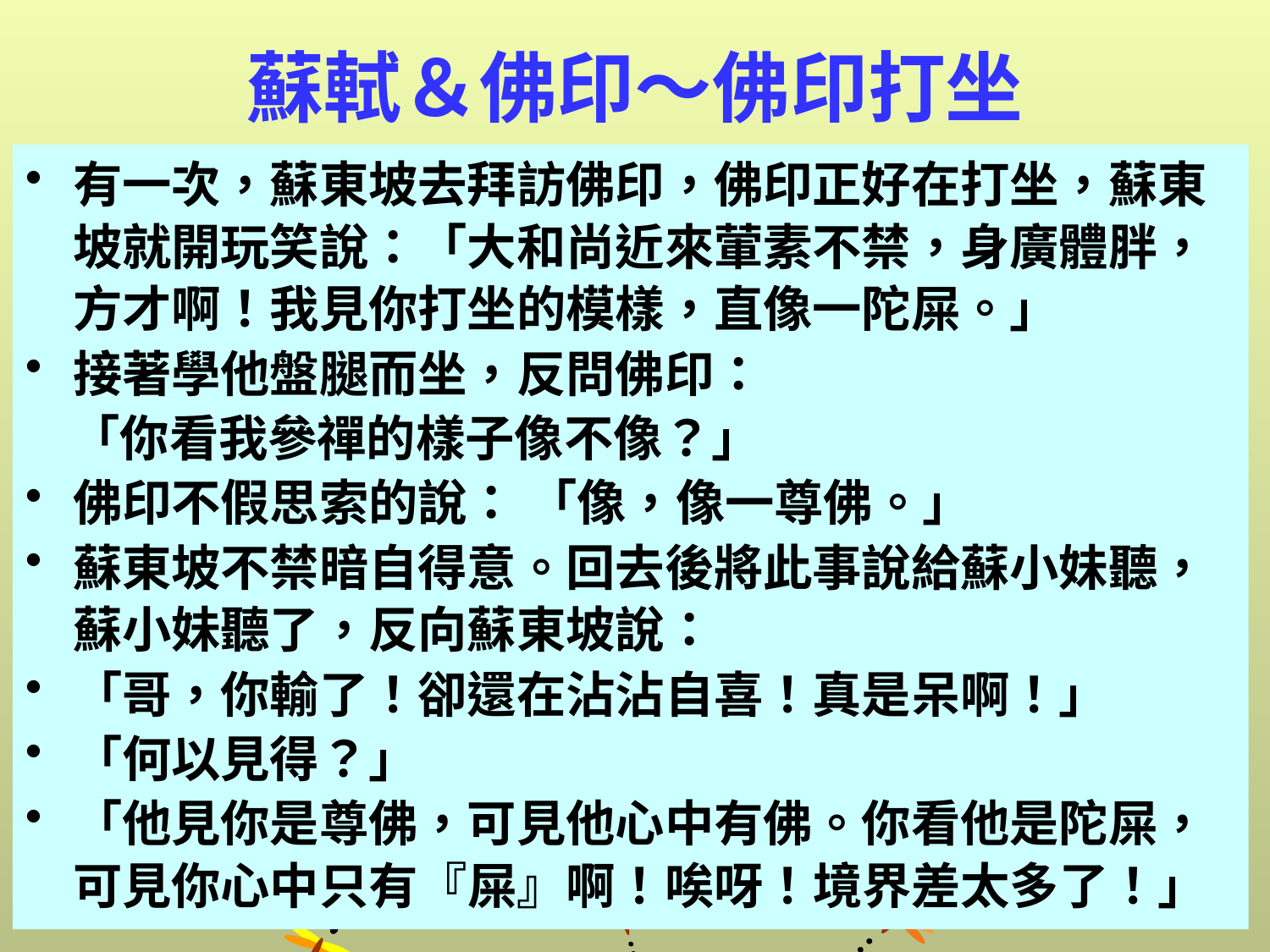

# 蘇軾＆佛印～佛印打坐
有一次，蘇東坡去拜訪佛印，佛印正好在打坐，蘇東坡就開玩笑說：「大和尚近來葷素不禁，身廣體胖，方才啊！我見你打坐的模樣，直像一陀屎。」
接著學他盤腿而坐，反問佛印：
   「你看我參禪的樣子像不像？」
佛印不假思索的說： 「像，像一尊佛。」
蘇東坡不禁暗自得意。回去後將此事說給蘇小妹聽，蘇小妹聽了，反向蘇東坡說：
「哥，你輸了！卻還在沾沾自喜！真是呆啊！」
「何以見得？」
「他見你是尊佛，可見他心中有佛。你看他是陀屎，可見你心中只有『屎』啊！唉呀！境界差太多了！」
10